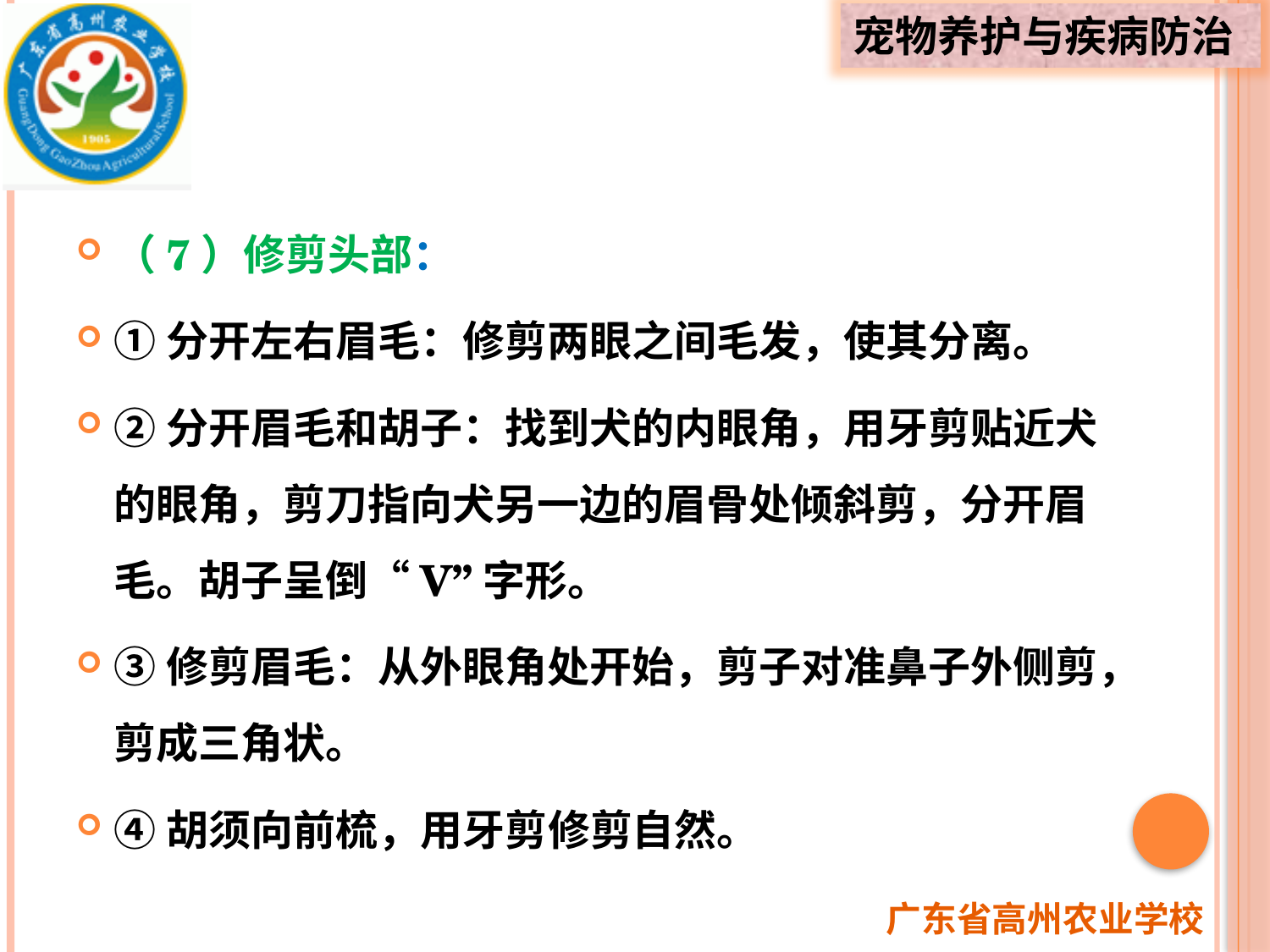

（7）修剪头部：
①分开左右眉毛：修剪两眼之间毛发，使其分离。
②分开眉毛和胡子：找到犬的内眼角，用牙剪贴近犬的眼角，剪刀指向犬另一边的眉骨处倾斜剪，分开眉毛。胡子呈倒“V”字形。
③修剪眉毛：从外眼角处开始，剪子对准鼻子外侧剪，剪成三角状。
④胡须向前梳，用牙剪修剪自然。